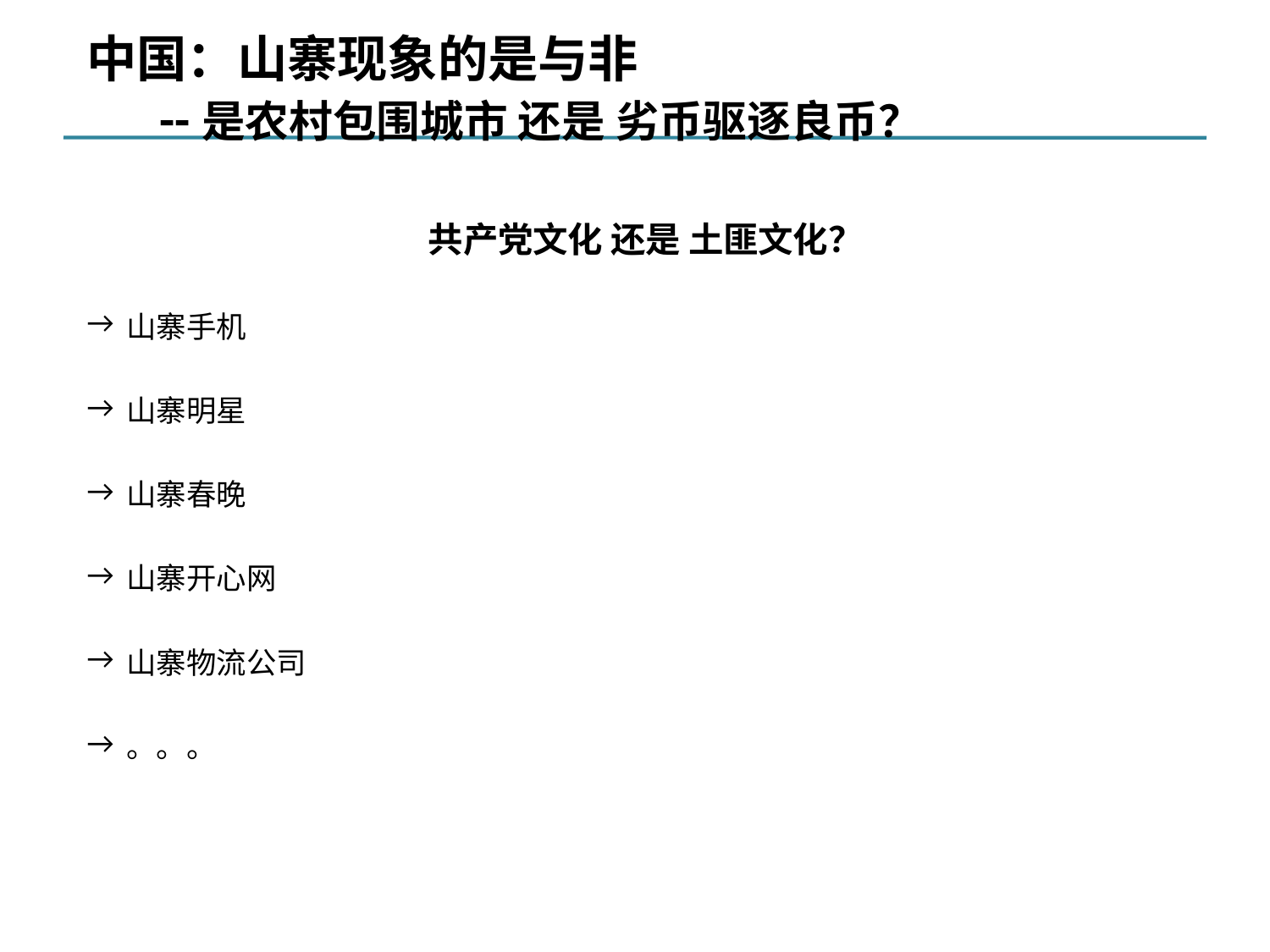

# 中国：山寨现象的是与非 --是农村包围城市 还是 劣币驱逐良币？
共产党文化 还是 土匪文化？

山寨手机

山寨明星

山寨春晚

山寨开心网

山寨物流公司

。。。